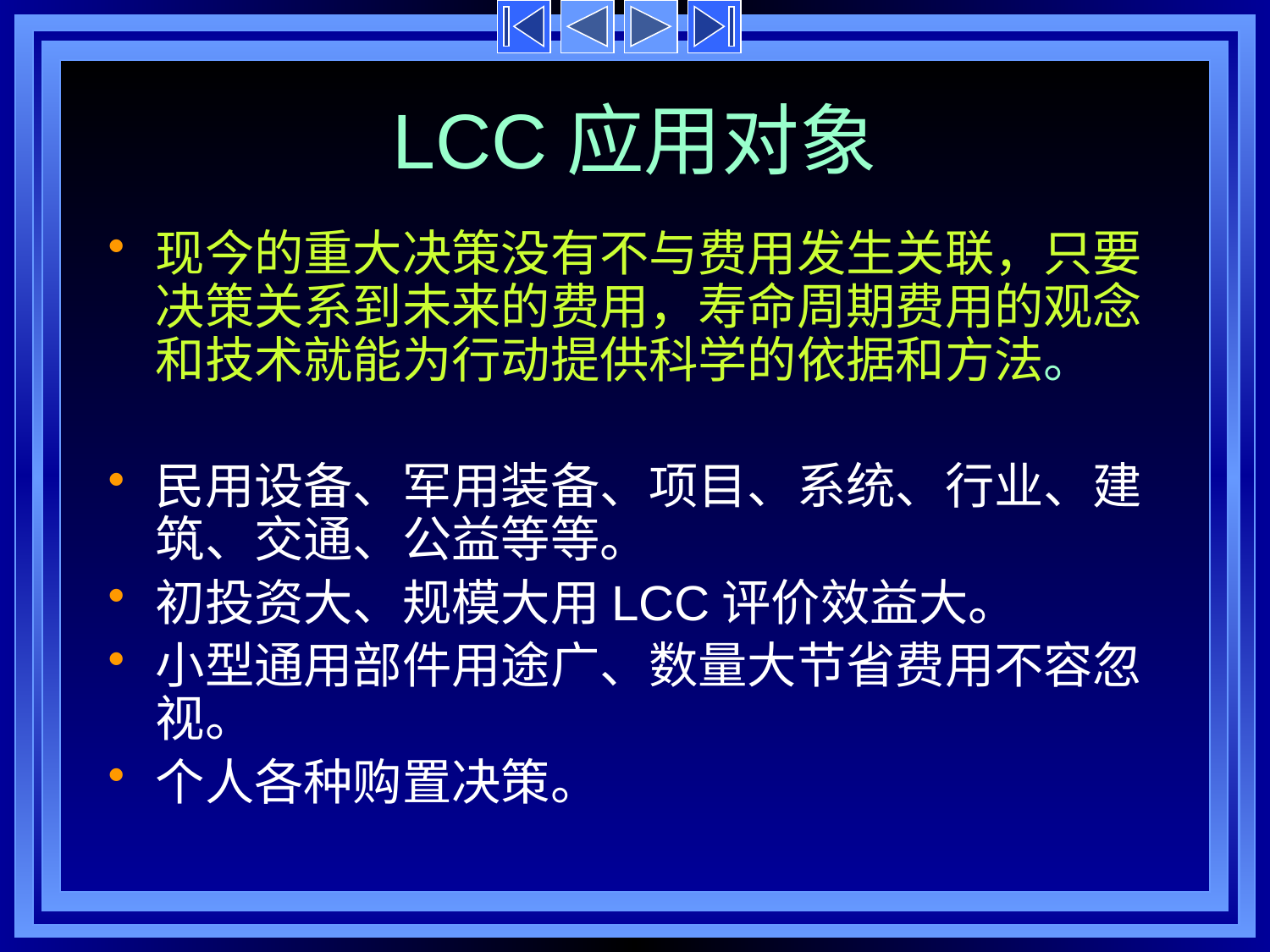

# LCC应用对象
现今的重大决策没有不与费用发生关联，只要决策关系到未来的费用，寿命周期费用的观念和技术就能为行动提供科学的依据和方法。

民用设备、军用装备、项目、系统、行业、建筑、交通、公益等等。
初投资大、规模大用LCC评价效益大。
小型通用部件用途广、数量大节省费用不容忽视。
个人各种购置决策。